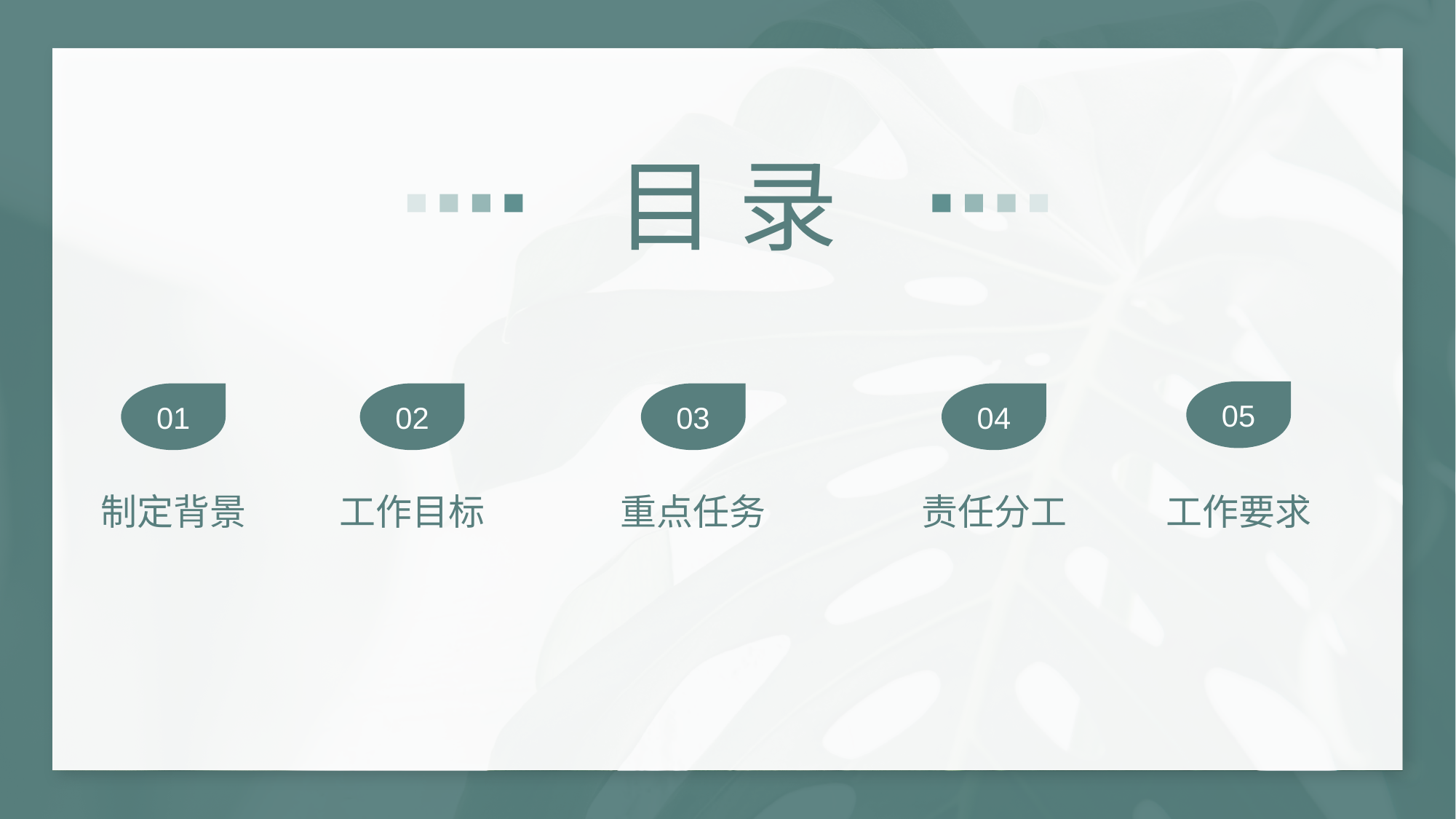

目 录

01
制定背景

02
工作目标
03
重点任务
04
责任分工

05
工作要求